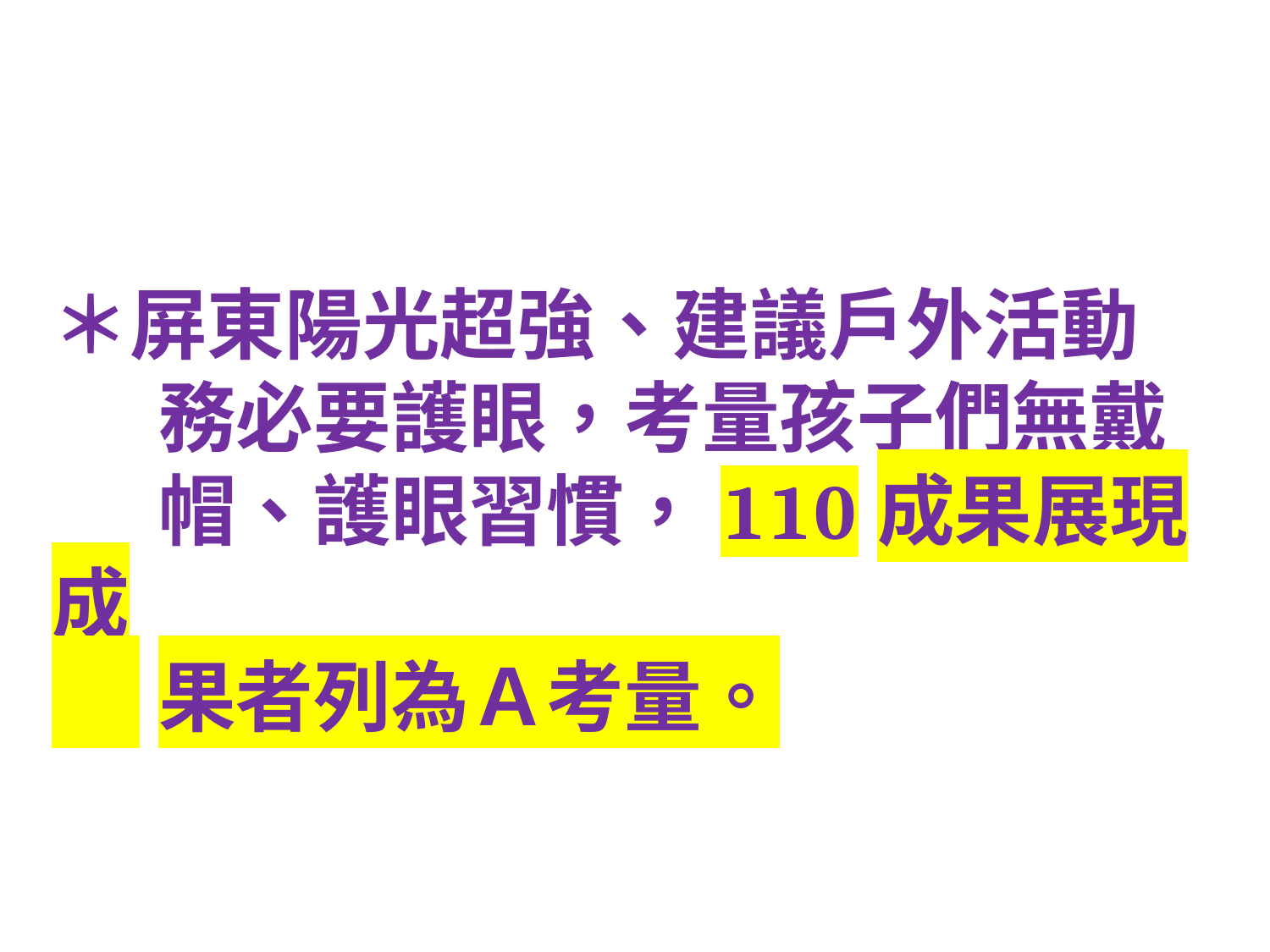

＊屏東陽光超強、建議戶外活動
     務必要護眼，考量孩子們無戴
     帽、護眼習慣，110成果展現成
     果者列為Ａ考量。